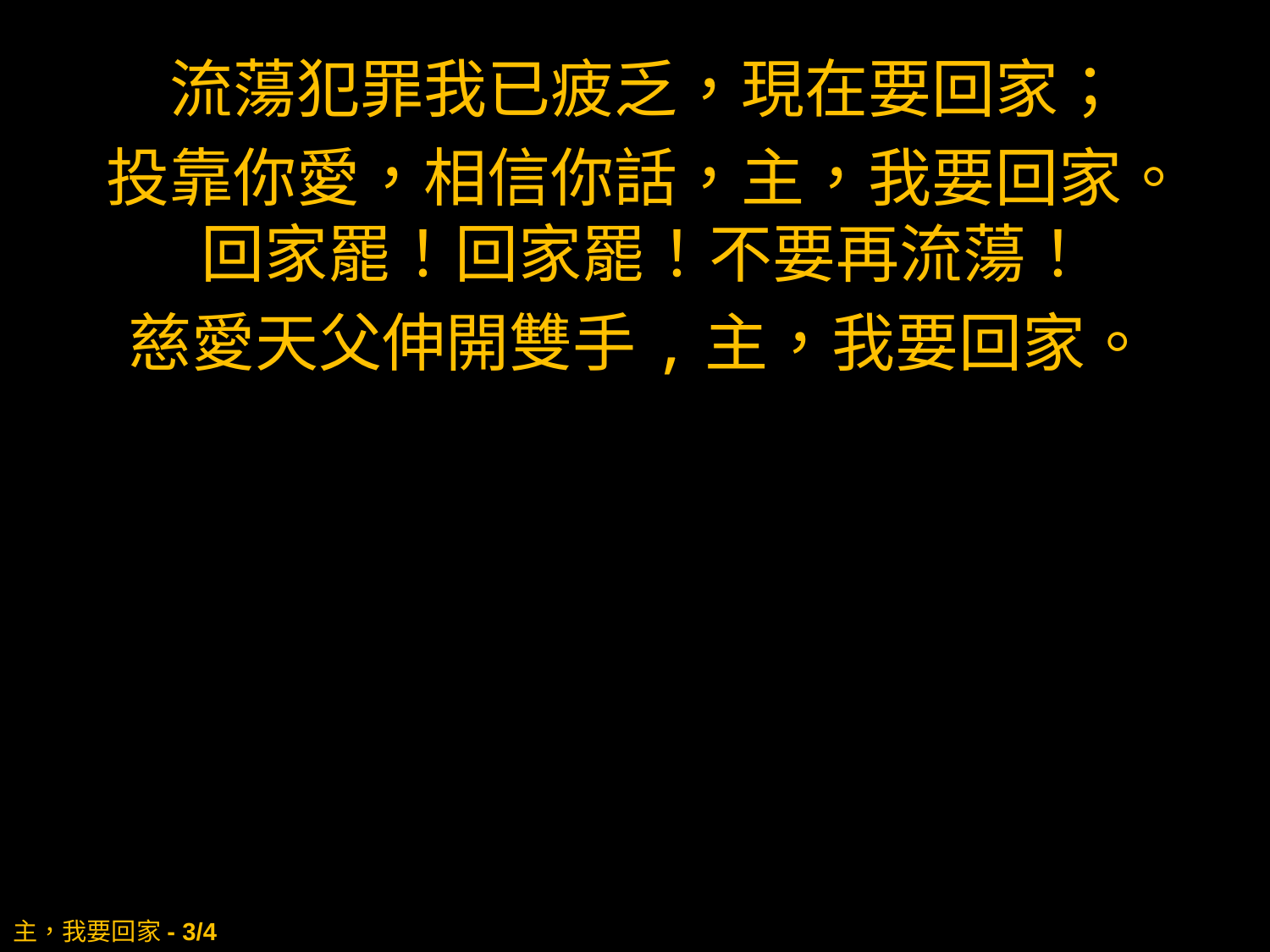

流蕩犯罪我已疲乏，現在要回家；
投靠你愛，相信你話，主，我要回家。回家罷！回家罷！不要再流蕩！
慈愛天父伸開雙手,主，我要回家。
# 主，我要回家- 3/4